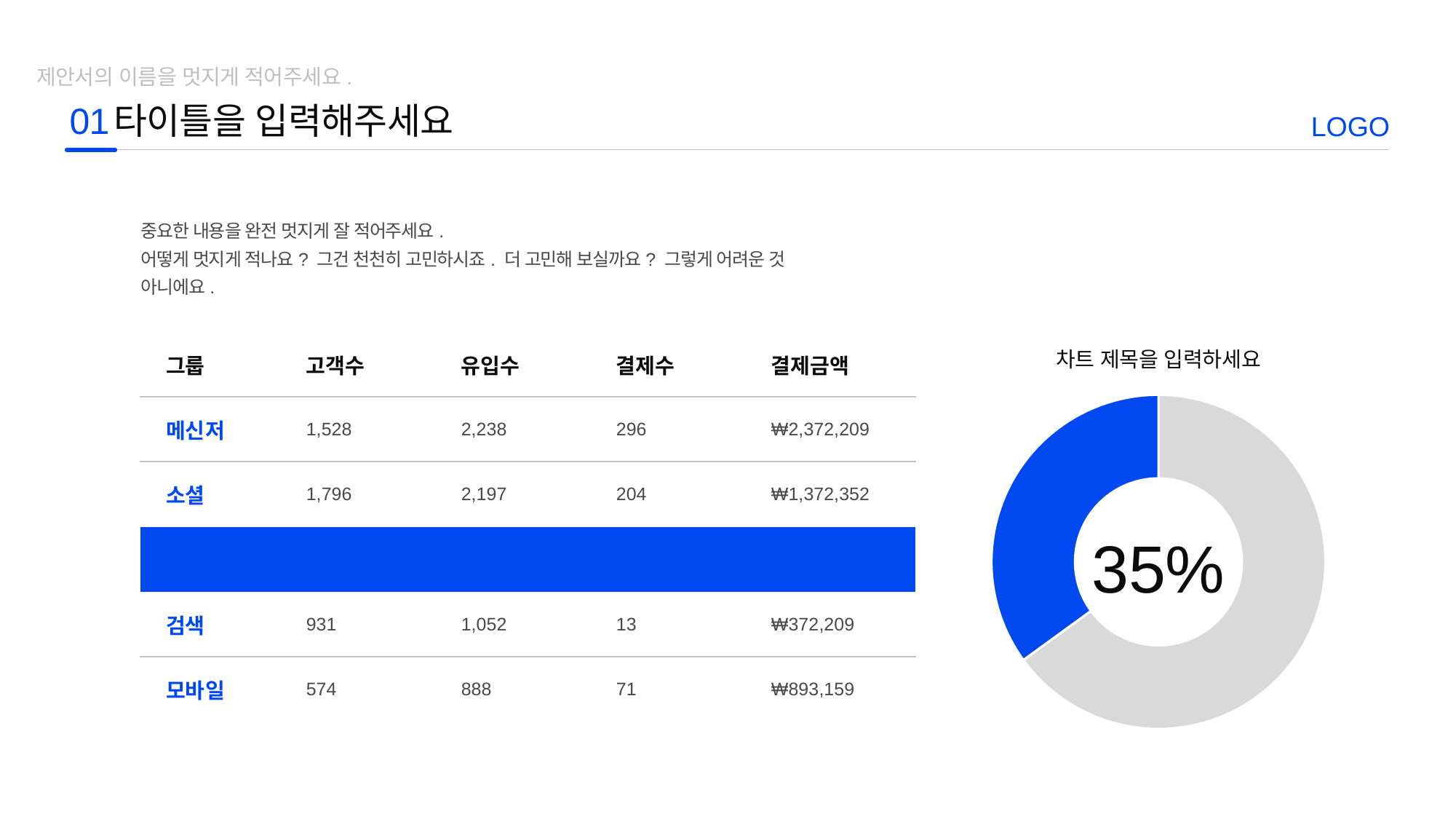

제안서의 이름을 멋지게 적어주세요.
01
타이틀을 입력해주세요
LOGO
중요한 내용을 완전 멋지게 잘 적어주세요.
어떻게 멋지게 적나요? 그건 천천히 고민하시죠. 더 고민해 보실까요? 그렇게 어려운 것 아니에요.
| 그룹 | 고객수 | 유입수 | 결제수 | 결제금액 |
| --- | --- | --- | --- | --- |
| 메신저 | 1,528 | 2,238 | 296 | ₩2,372,209 |
| 소셜 | 1,796 | 2,197 | 204 | ₩1,372,352 |
| 쇼핑 | 782 | 1,184 | 93 | ₩1,002,963 |
| 검색 | 931 | 1,052 | 13 | ₩372,209 |
| 모바일 | 574 | 888 | 71 | ₩893,159 |
차트 제목을 입력하세요

### Chart

| Category | 판매 |
|---|---|
| 1분기 | 65.0 |
| 2분기 | 35.0 |
35%